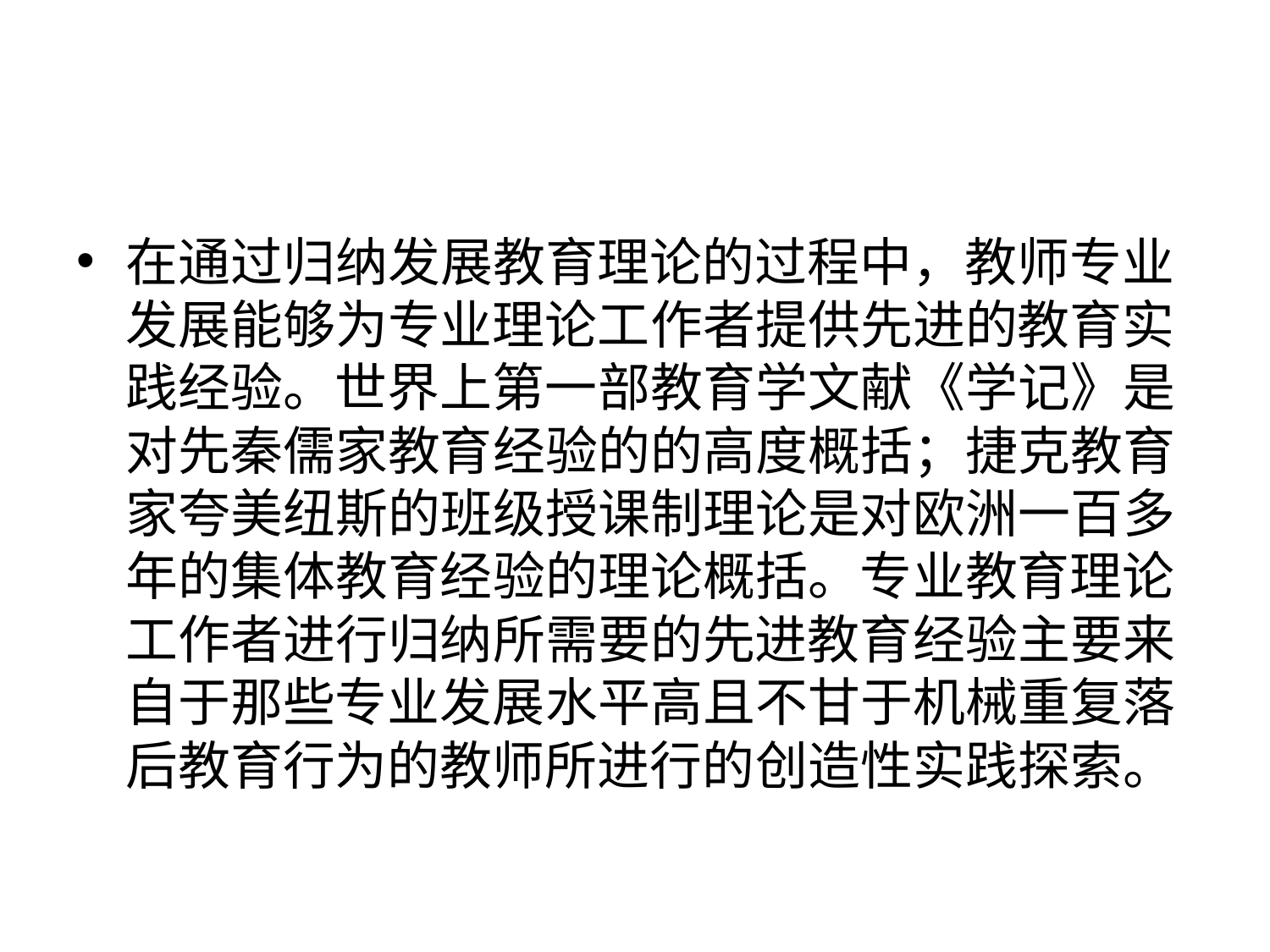

#
在通过归纳发展教育理论的过程中，教师专业发展能够为专业理论工作者提供先进的教育实践经验。世界上第一部教育学文献《学记》是对先秦儒家教育经验的的高度概括；捷克教育家夸美纽斯的班级授课制理论是对欧洲一百多年的集体教育经验的理论概括。专业教育理论工作者进行归纳所需要的先进教育经验主要来自于那些专业发展水平高且不甘于机械重复落后教育行为的教师所进行的创造性实践探索。